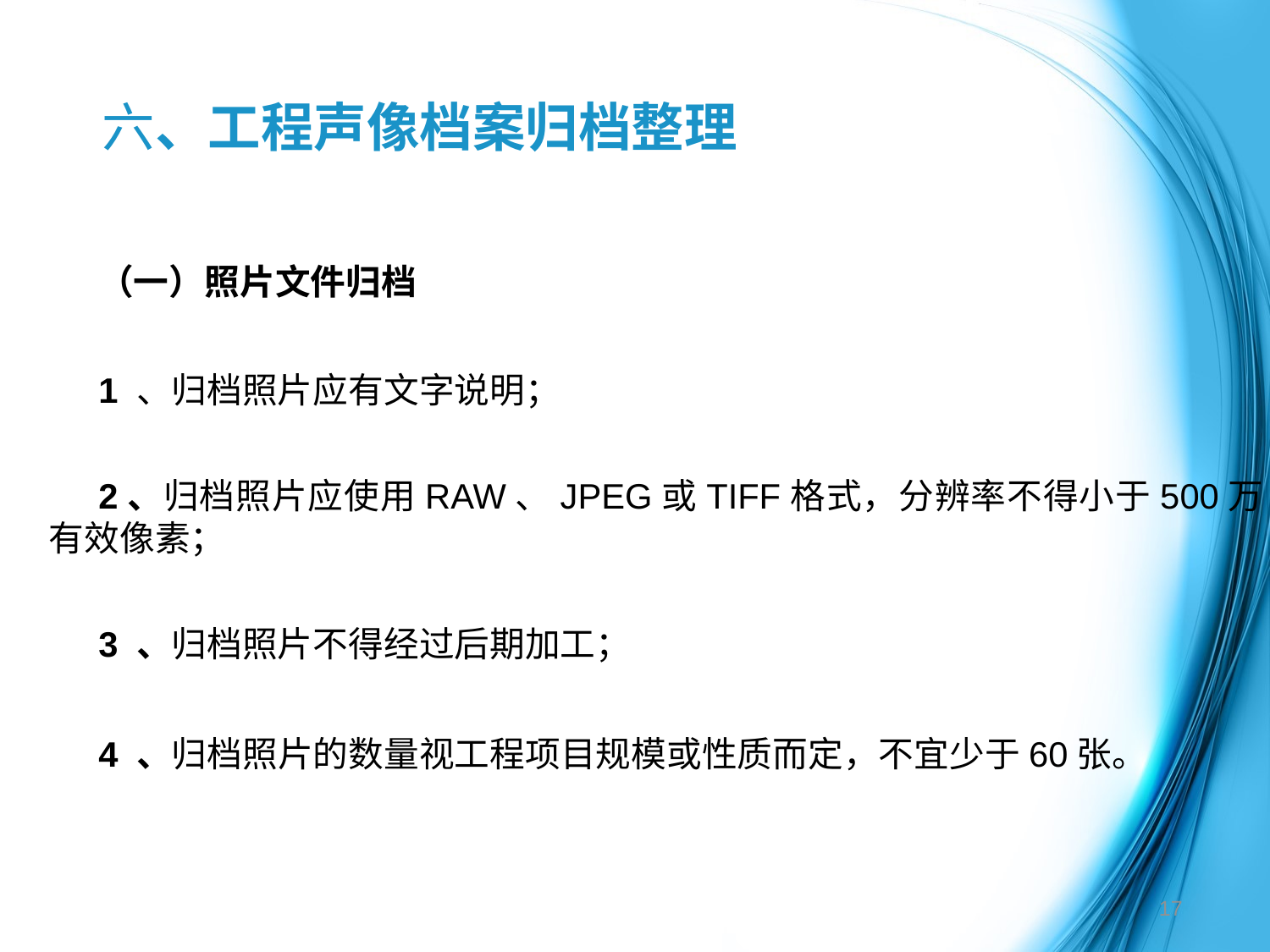

六、工程声像档案归档整理
（一）照片文件归档

1 、归档照片应有文字说明；

2、归档照片应使用RAW、JPEG或TIFF格式，分辨率不得小于500万有效像素；

3 、归档照片不得经过后期加工；

4 、归档照片的数量视工程项目规模或性质而定，不宜少于60张。
17